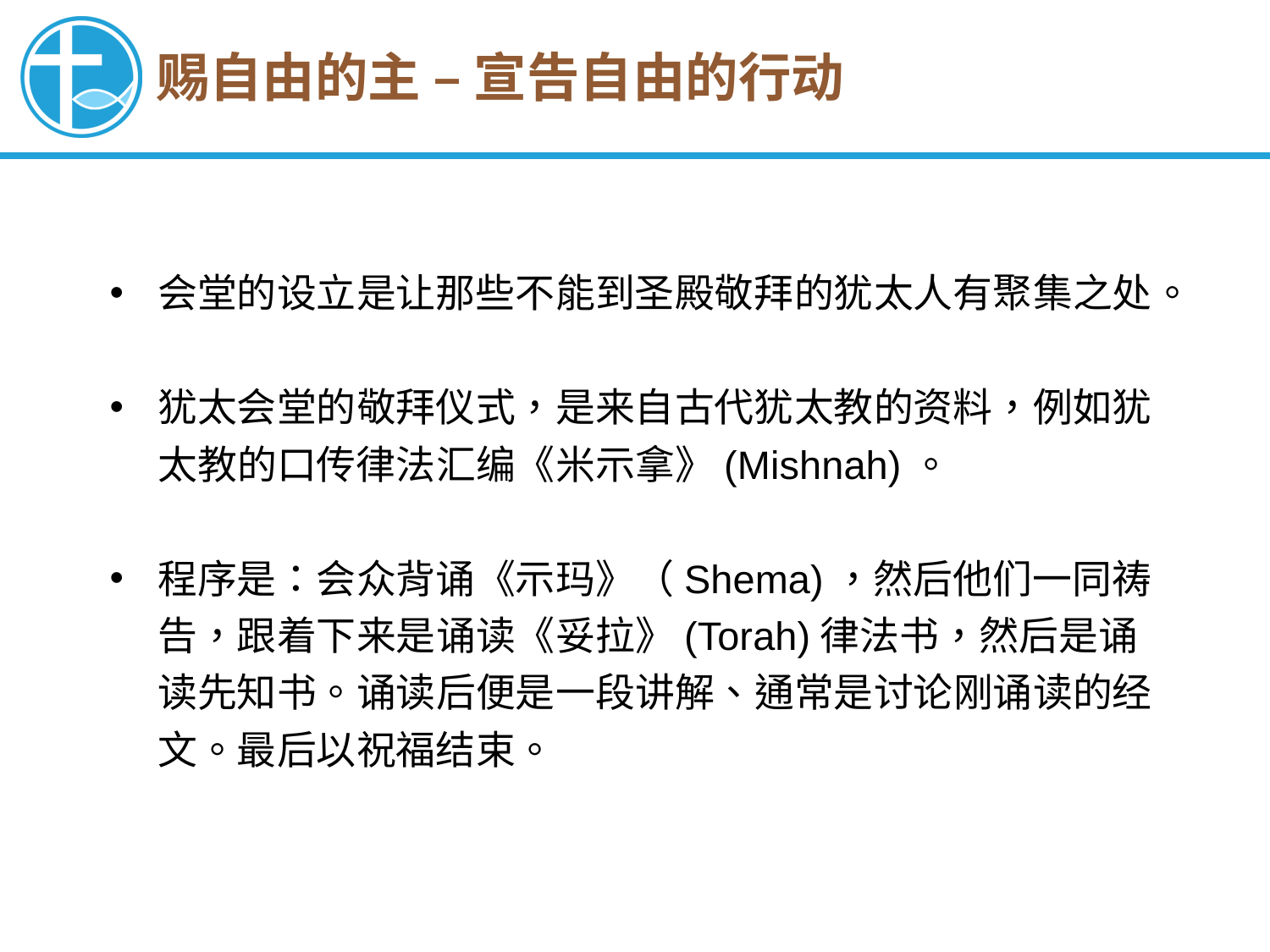

赐自由的主 – 宣告自由的行动
会堂的设立是让那些不能到圣殿敬拜的犹太人有聚集之处。

犹太会堂的敬拜仪式，是来自古代犹太教的资料，例如犹太教的口传律法汇编《米示拿》(Mishnah)。

程序是：会众背诵《示玛》（Shema)，然后他们一同祷告，跟着下来是诵读《妥拉》(Torah)律法书，然后是诵读先知书。诵读后便是一段讲解、通常是讨论刚诵读的经文。最后以祝福结束。